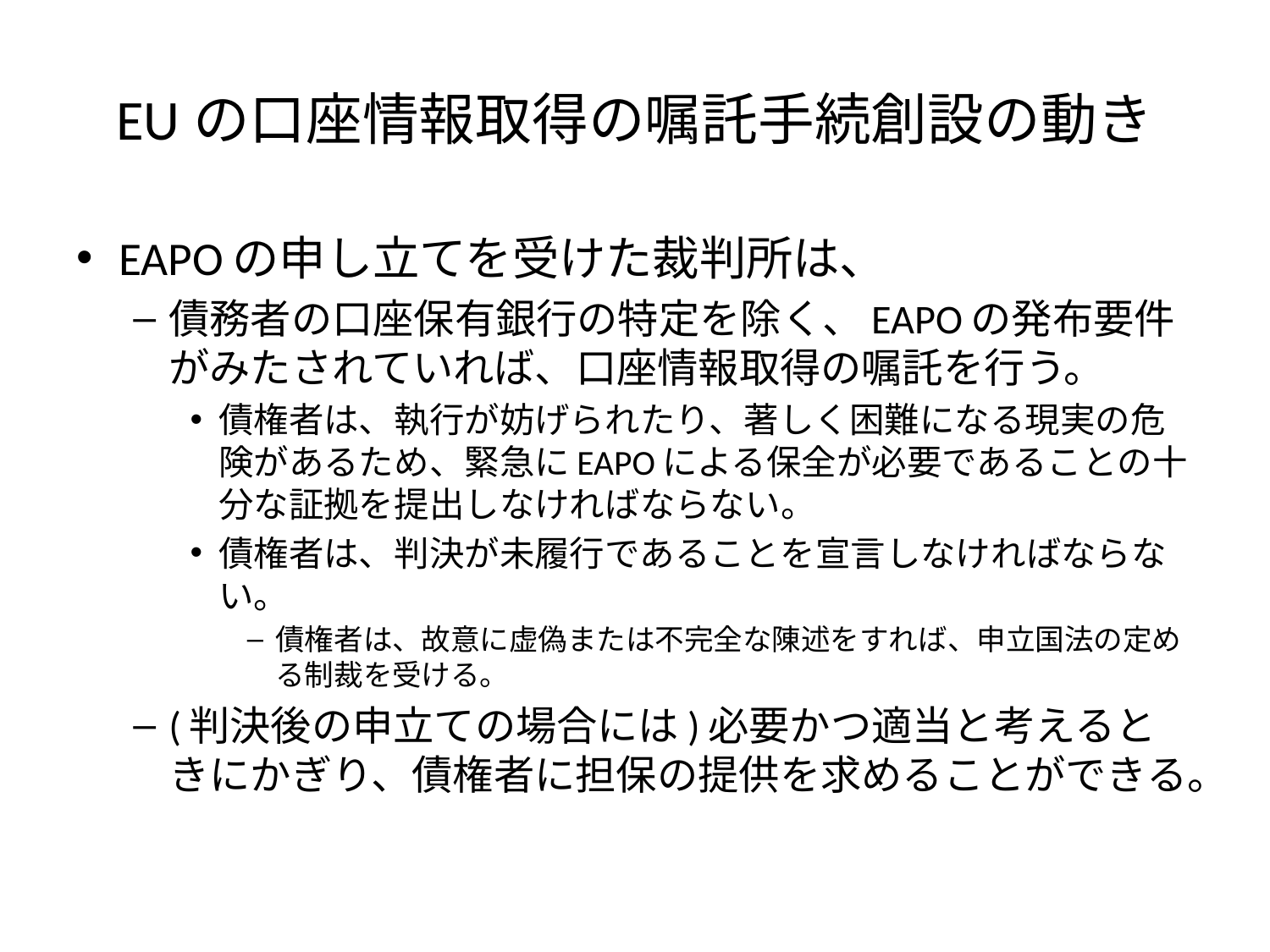

# EUの口座情報取得の嘱託手続創設の動き
EAPOの申し立てを受けた裁判所は、
債務者の口座保有銀行の特定を除く、EAPOの発布要件がみたされていれば、口座情報取得の嘱託を行う。
債権者は、執行が妨げられたり、著しく困難になる現実の危険があるため、緊急にEAPOによる保全が必要であることの十分な証拠を提出しなければならない。
債権者は、判決が未履行であることを宣言しなければならない。
債権者は、故意に虚偽または不完全な陳述をすれば、申立国法の定める制裁を受ける。
(判決後の申立ての場合には)必要かつ適当と考えるときにかぎり、債権者に担保の提供を求めることができる。